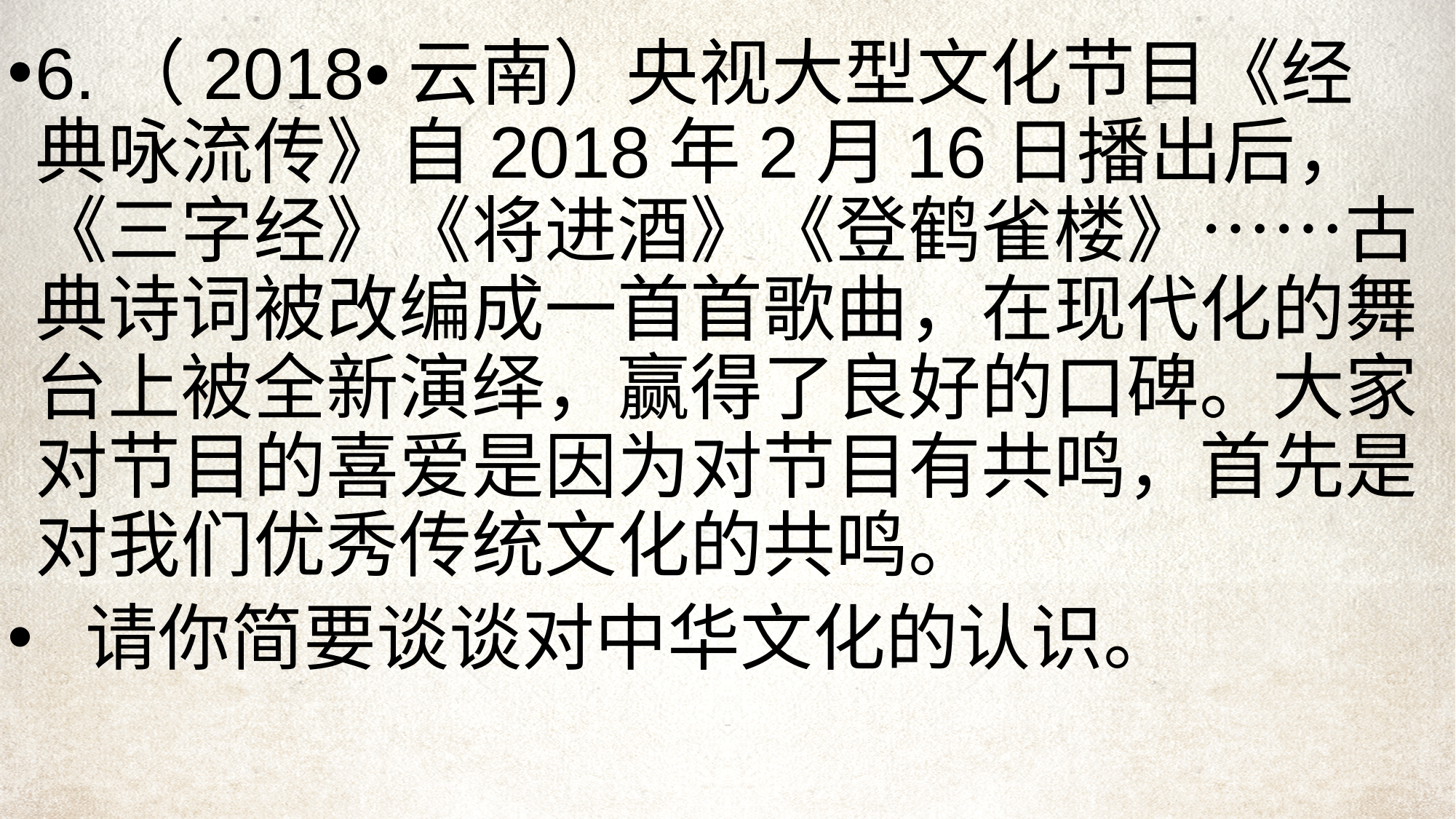

6.（2018•云南）央视大型文化节目《经典咏流传》自2018年2月16日播出后，《三字经》《将进酒》《登鹤雀楼》……古典诗词被改编成一首首歌曲，在现代化的舞台上被全新演绎，赢得了良好的口碑。大家对节目的喜爱是因为对节目有共鸣，首先是对我们优秀传统文化的共鸣。
  请你简要谈谈对中华文化的认识。